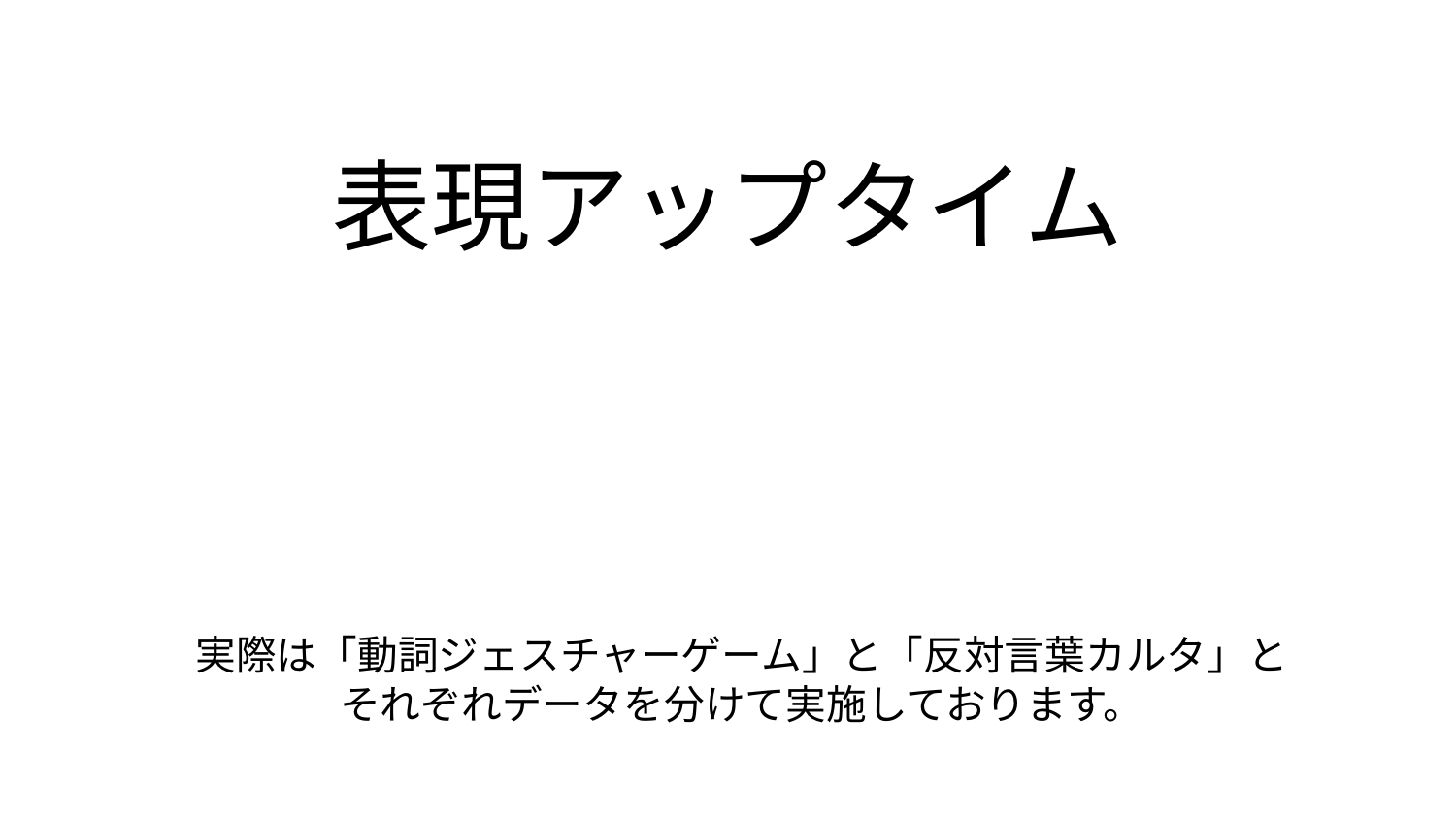

# 表現アップタイム
実際は「動詞ジェスチャーゲーム」と「反対言葉カルタ」と
それぞれデータを分けて実施しております。